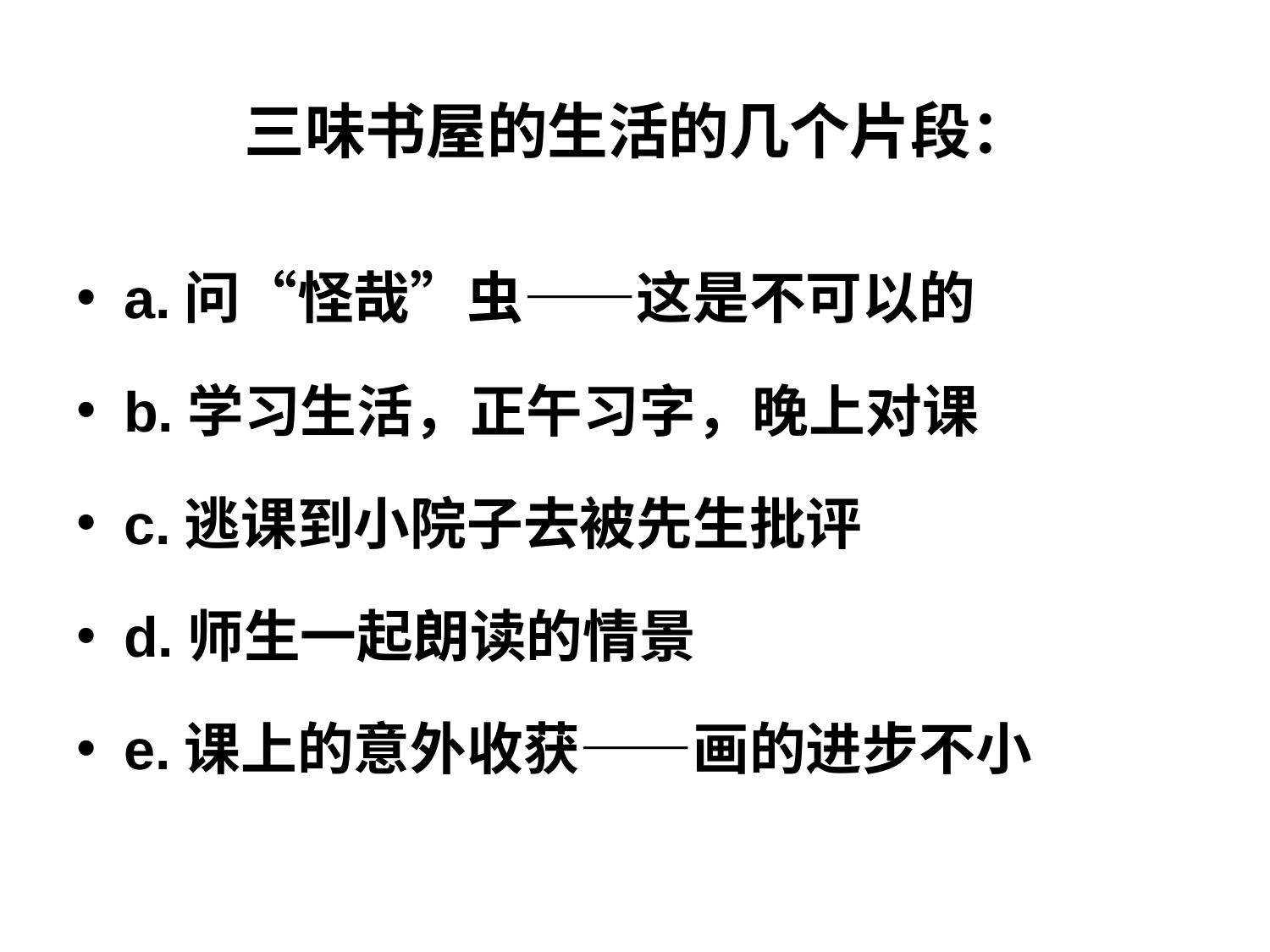

# 三味书屋的生活的几个片段：
a.问“怪哉”虫——这是不可以的
b.学习生活，正午习字，晚上对课
c.逃课到小院子去被先生批评
d.师生一起朗读的情景
e.课上的意外收获——画的进步不小